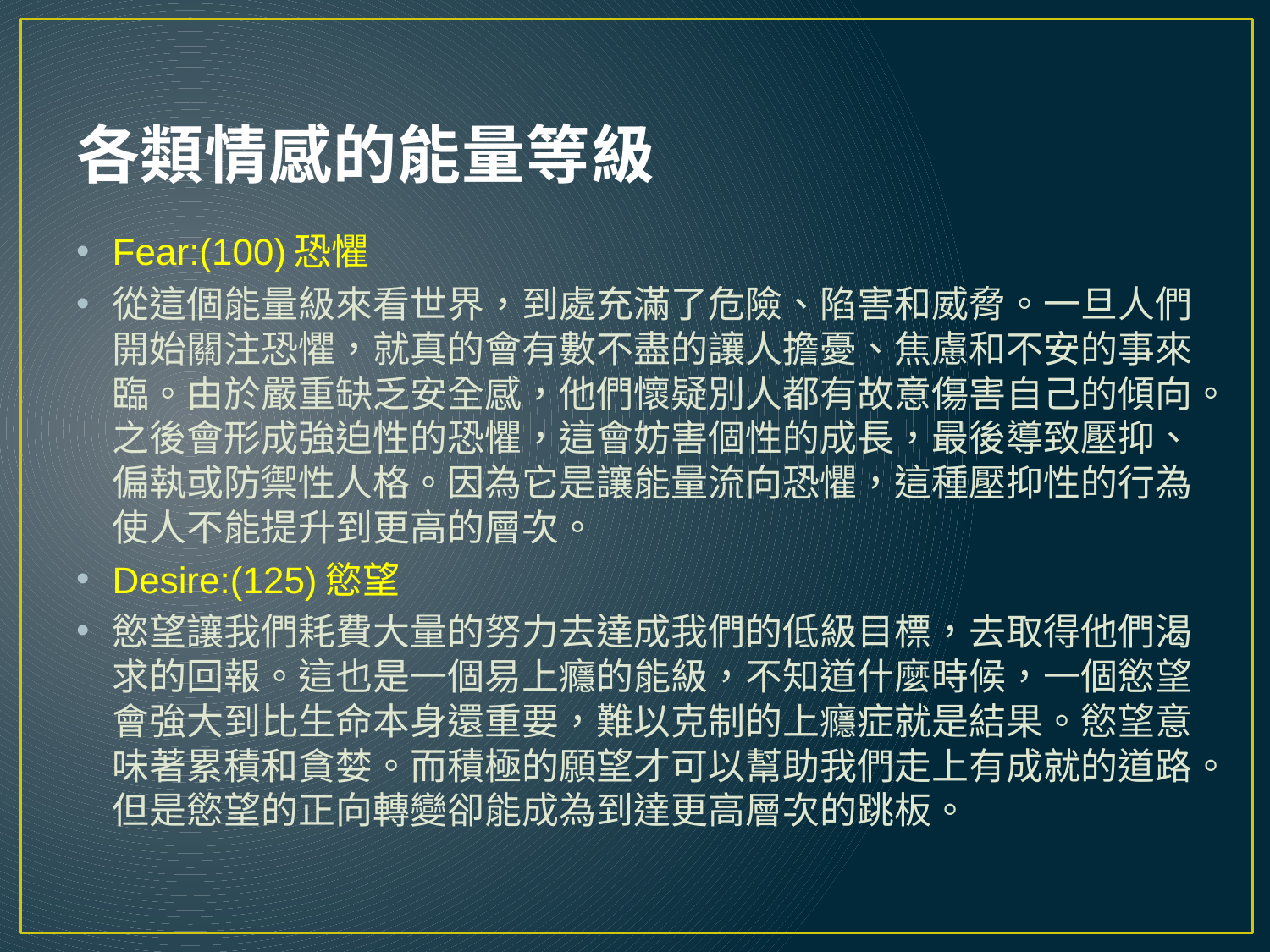

# 各類情感的能量等級
Fear:(100)恐懼
從這個能量級來看世界，到處充滿了危險、陷害和威脅。一旦人們開始關注恐懼，就真的會有數不盡的讓人擔憂、焦慮和不安的事來臨。由於嚴重缺乏安全感，他們懷疑別人都有故意傷害自己的傾向。之後會形成強迫性的恐懼，這會妨害個性的成長，最後導致壓抑、偏執或防禦性人格。因為它是讓能量流向恐懼，這種壓抑性的行為使人不能提升到更高的層次。
Desire:(125)慾望
慾望讓我們耗費大量的努力去達成我們的低級目標，去取得他們渴求的回報。這也是一個易上癮的能級，不知道什麼時候，一個慾望會強大到比生命本身還重要，難以克制的上癮症就是結果。慾望意味著累積和貪婪。而積極的願望才可以幫助我們走上有成就的道路。但是慾望的正向轉變卻能成為到達更高層次的跳板。